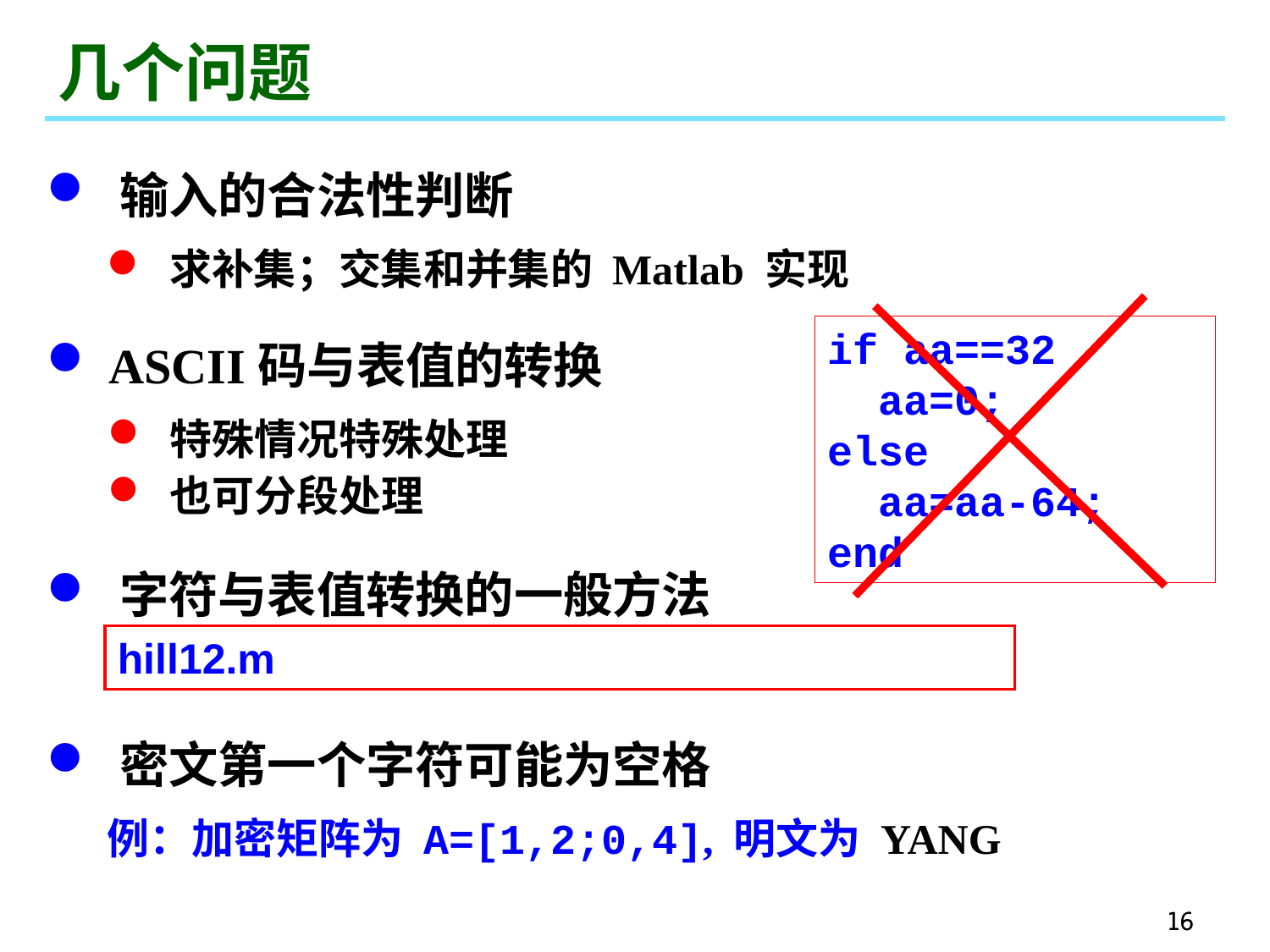

# 几个问题
 输入的合法性判断
 求补集；交集和并集的 Matlab 实现

 ASCII码与表值的转换
if aa==32
  aa=0;
else
  aa=aa-64;
end
 特殊情况特殊处理
 也可分段处理
 字符与表值转换的一般方法
hill12.m
 密文第一个字符可能为空格
例：加密矩阵为 A=[1,2;0,4], 明文为 YANG
16